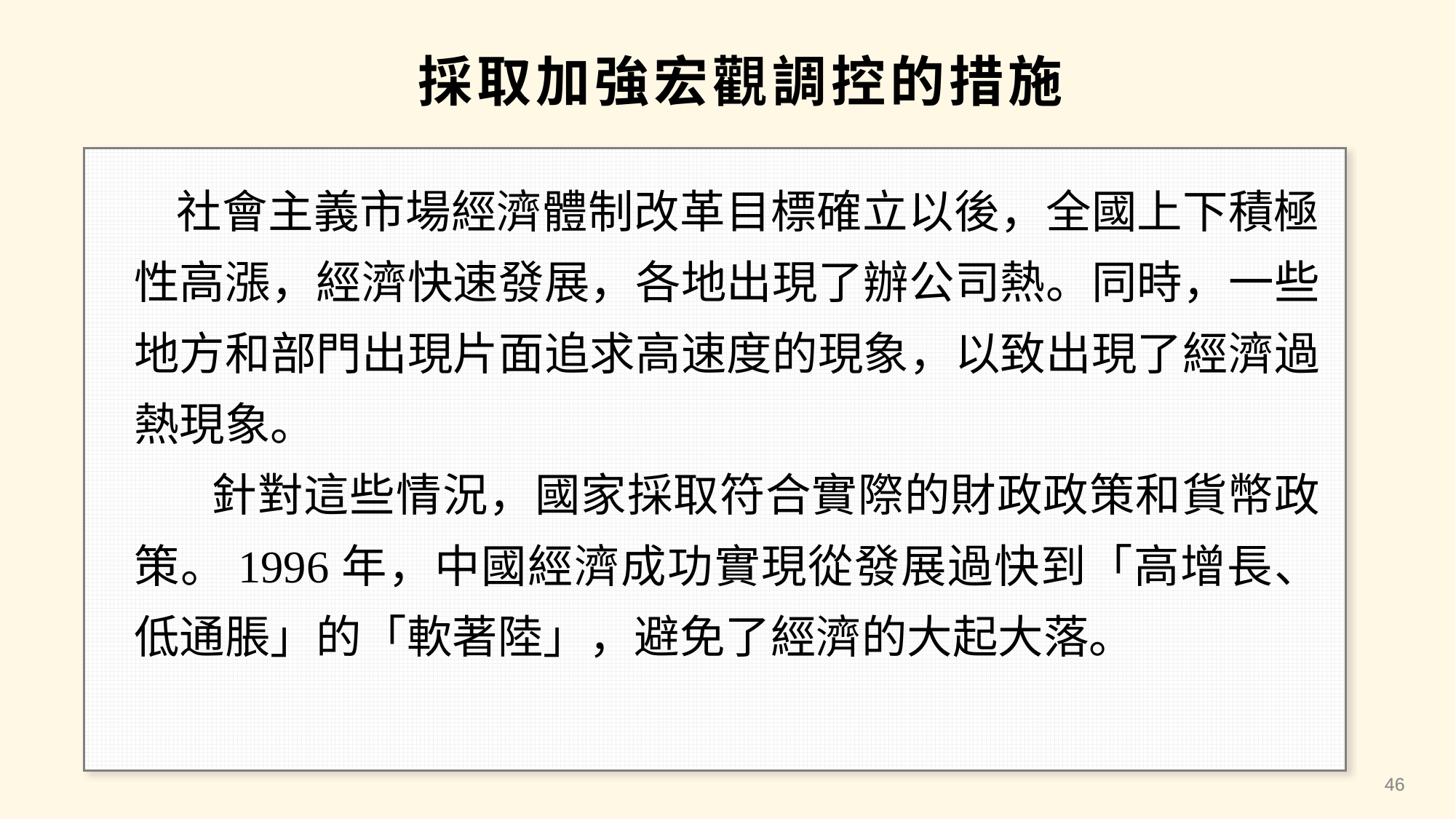

採取加強宏觀調控的措施

    社會主義市場經濟體制改革目標確立以後，全國上下積極性高漲，經濟快速發展，各地出現了辦公司熱。同時，一些地方和部門出現片面追求高速度的現象，以致出現了經濟過熱現象。
      針對這些情況，國家採取符合實際的財政政策和貨幣政策。1996年，中國經濟成功實現從發展過快到「高增長、低通脹」的「軟著陸」，避免了經濟的大起大落。